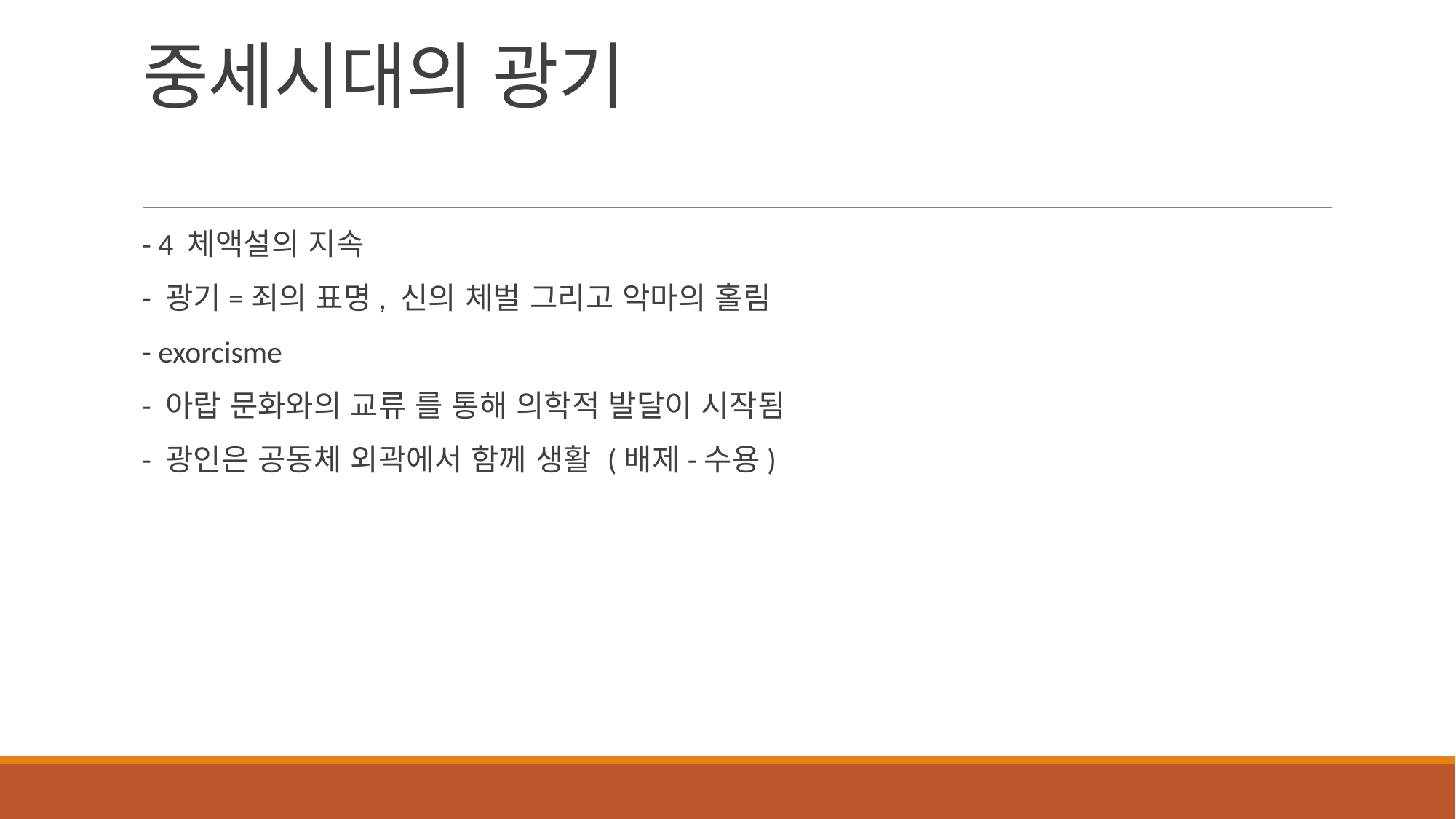

# 중세시대의 광기
- 4 체액설의 지속
- 광기=죄의 표명, 신의 체벌 그리고 악마의 홀림
- exorcisme
- 아랍 문화와의 교류 를 통해 의학적 발달이 시작됨
- 광인은 공동체 외곽에서 함께 생활 (배제-수용)